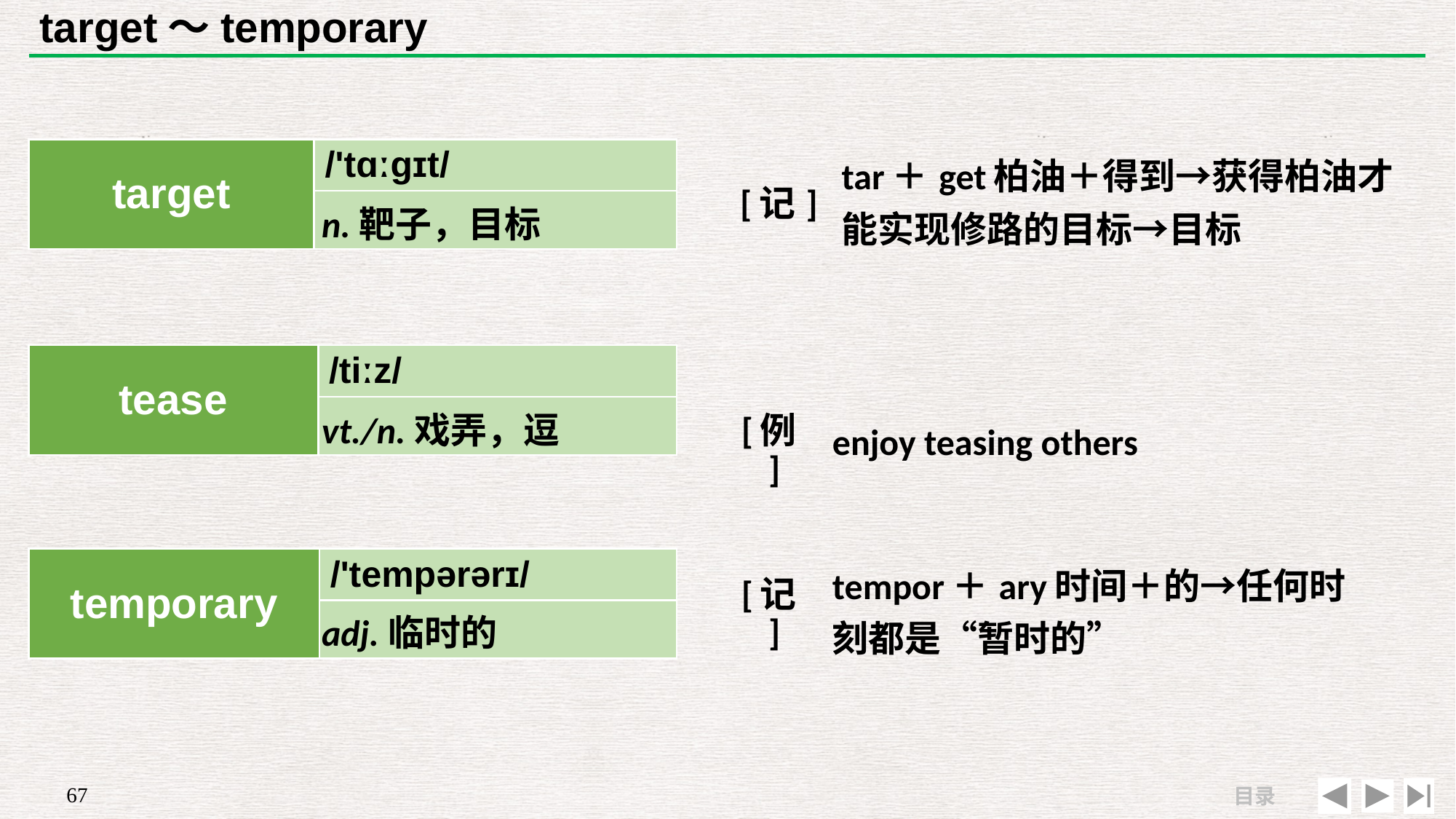

# target～temporary

| target | /'tɑːɡɪt/ |
| --- | --- |
|  |  |
| [记] | tar＋get柏油＋得到→获得柏油才能实现修路的目标→目标 |
| --- | --- |
|  |  |
n.靶子，目标
| tease | /tiːz/ |
| --- | --- |
|  |  |
|  |  |
| --- | --- |
| [例] | enjoy teasing others |
vt./n.戏弄，逗
| temporary | /'tempərərɪ/ |
| --- | --- |
|  |  |
| [记] | tempor＋ary时间＋的→任何时刻都是“暂时的” |
| --- | --- |
|  |  |
adj.临时的